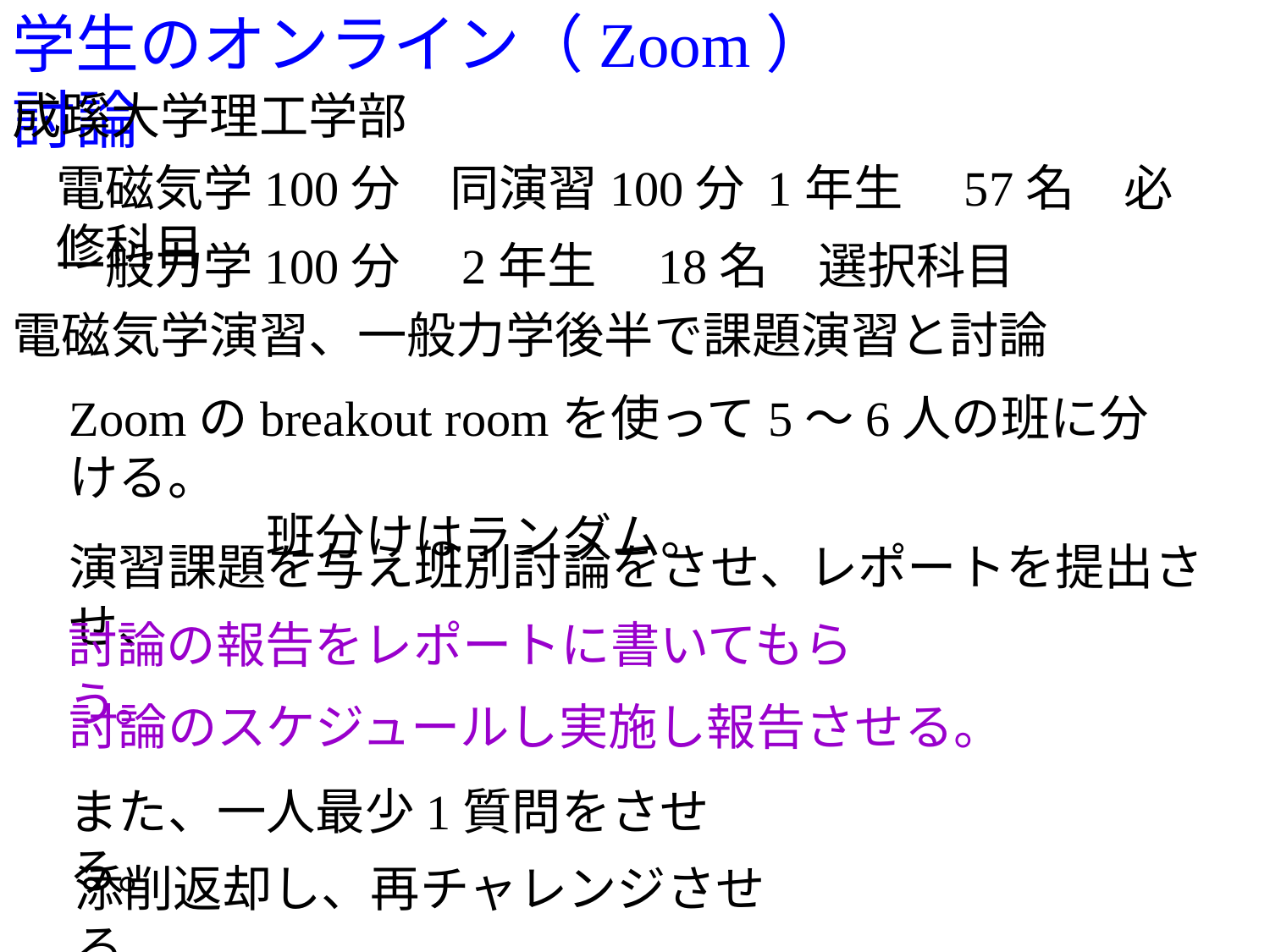

学生のオンライン（Zoom）討論
成蹊大学理工学部
電磁気学100分　同演習100分 1年生　57名　必修科目
一般力学100分　2年生　18名　選択科目
電磁気学演習、一般力学後半で課題演習と討論
Zoomのbreakout roomを使って5～6人の班に分ける。
　　　　班分けはランダム。
演習課題を与え班別討論をさせ、レポートを提出させ、
討論の報告をレポートに書いてもらう。
討論のスケジュールし実施し報告させる。
また、一人最少1質問をさせる。
添削返却し、再チャレンジさせる。